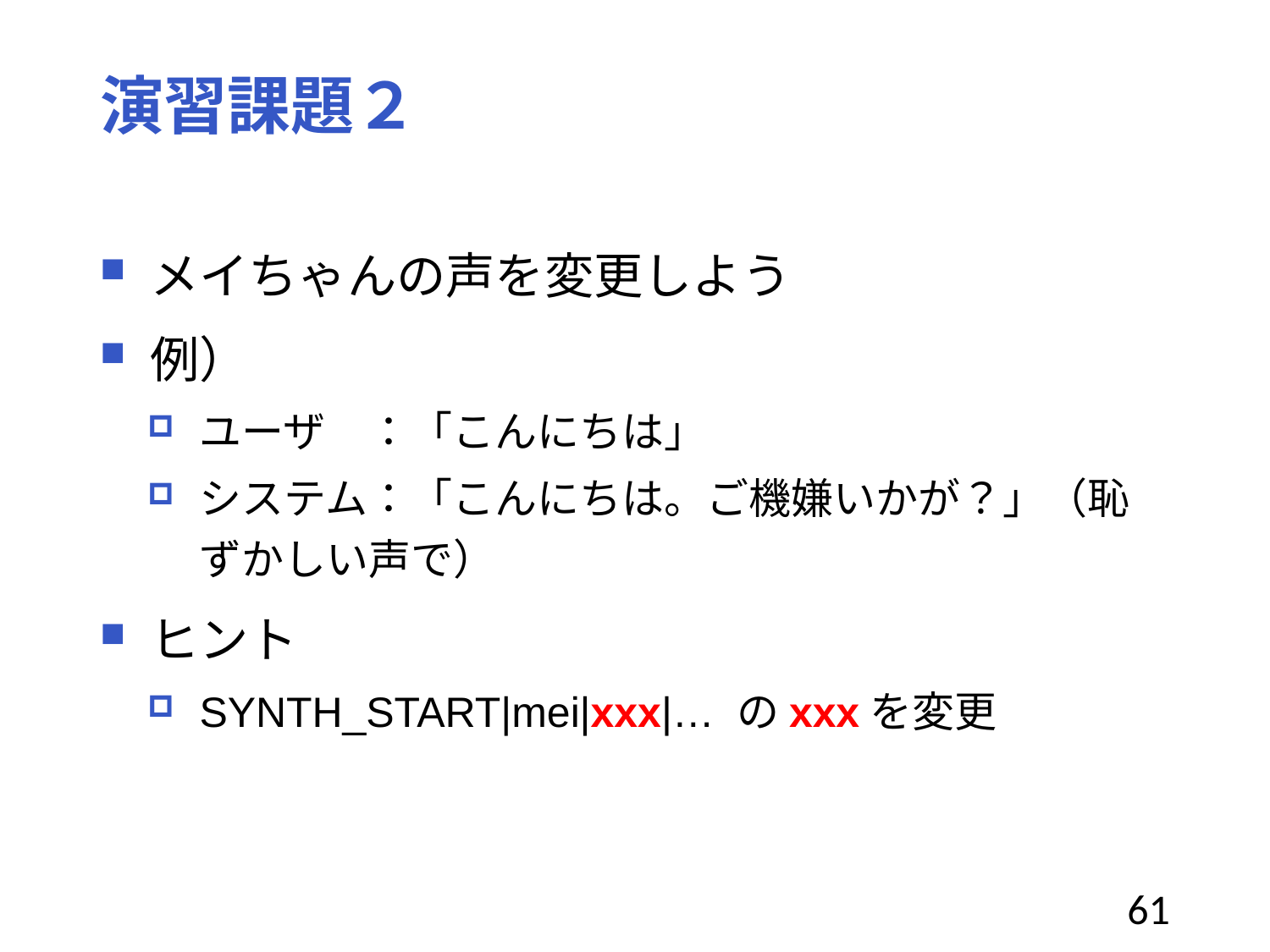

# 演習課題２
メイちゃんの声を変更しよう
例）
ユーザ　：「こんにちは」
システム：「こんにちは。ご機嫌いかが？」（恥ずかしい声で）
ヒント
SYNTH_START|mei|xxx|… のxxxを変更

61